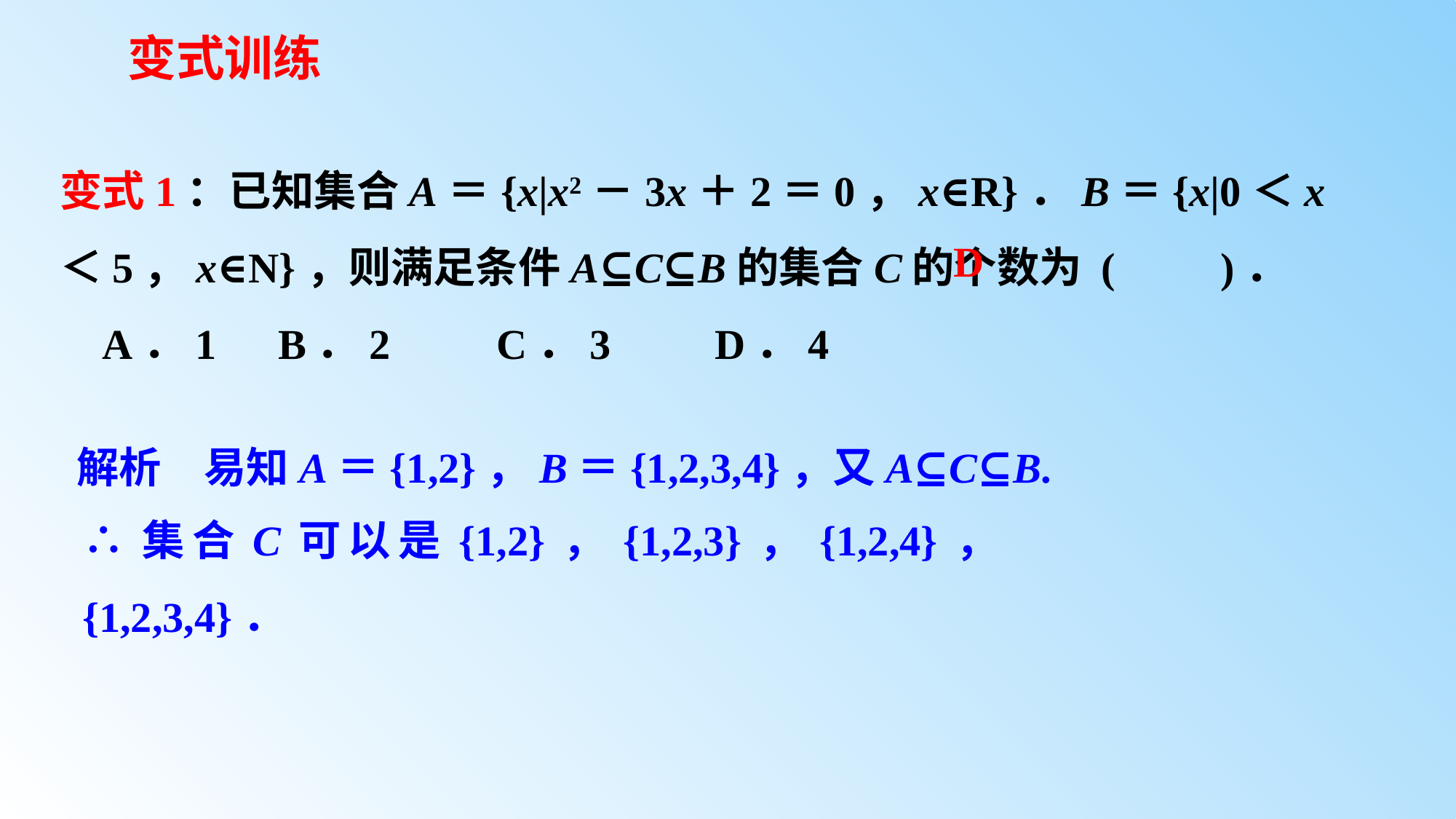

# 变式训练
变式1：已知集合A＝{x|x2－3x＋2＝0，x∈R}．B＝{x|0＜x＜5，x∈N}，则满足条件A⊆C⊆B的集合C的个数为 (　　)．
    A．1  	B．2  	C．3  	D．4
D
解析　易知A＝{1,2}，B＝{1,2,3,4}，又A⊆C⊆B.
∴集合C可以是{1,2}，{1,2,3}，{1,2,4}，{1,2,3,4}．